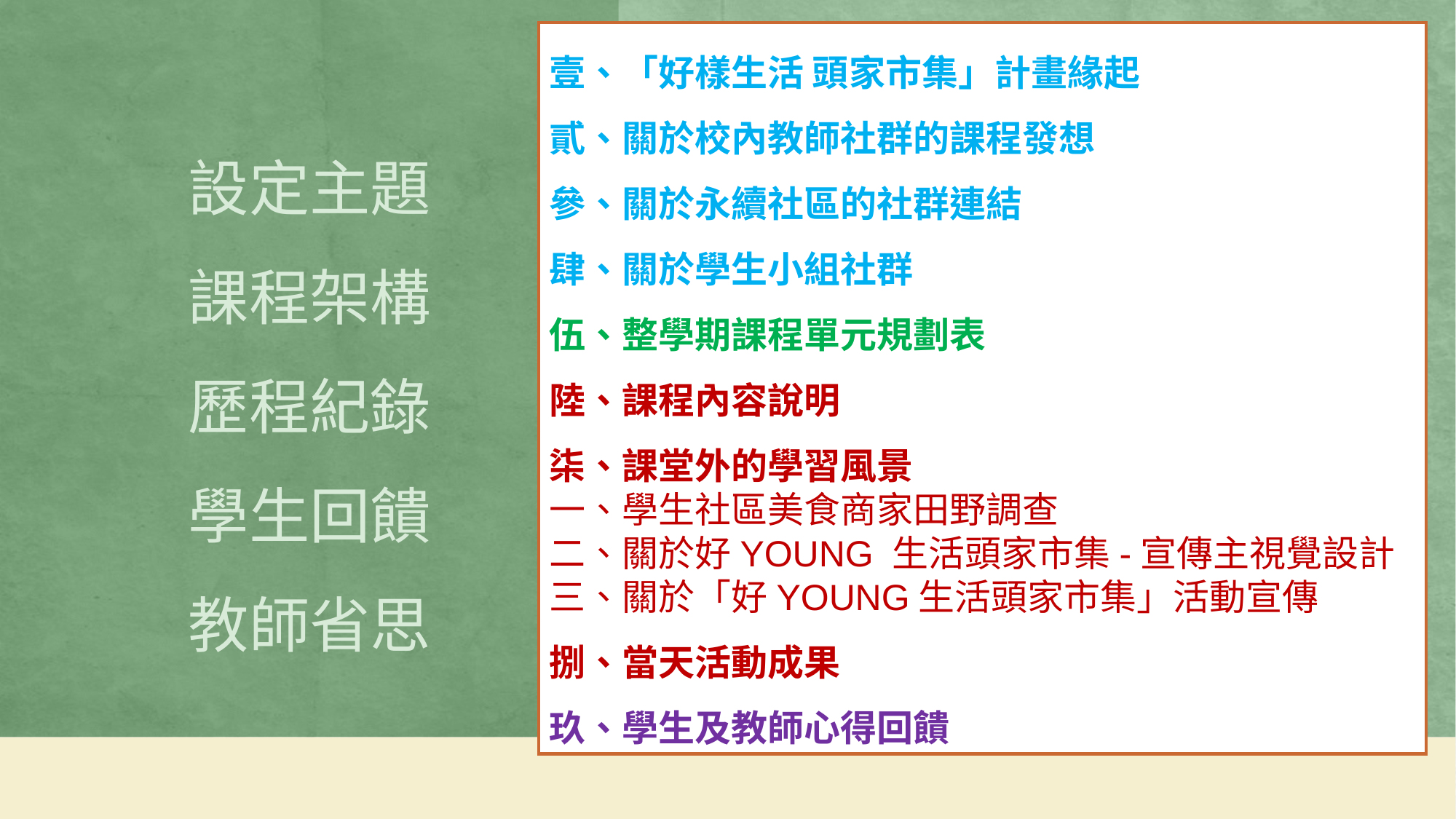

壹、「好樣生活 頭家市集」計畫緣起
貳、關於校內教師社群的課程發想
參、關於永續社區的社群連結
肆、關於學生小組社群
伍、整學期課程單元規劃表
陸、課程內容說明
柒、課堂外的學習風景
一、學生社區美食商家田野調查
二、關於好YOUNG 生活頭家市集-宣傳主視覺設計
三、關於「好YOUNG生活頭家市集」活動宣傳
捌、當天活動成果
玖、學生及教師心得回饋
設定主題
課程架構
歷程紀錄
學生回饋
教師省思